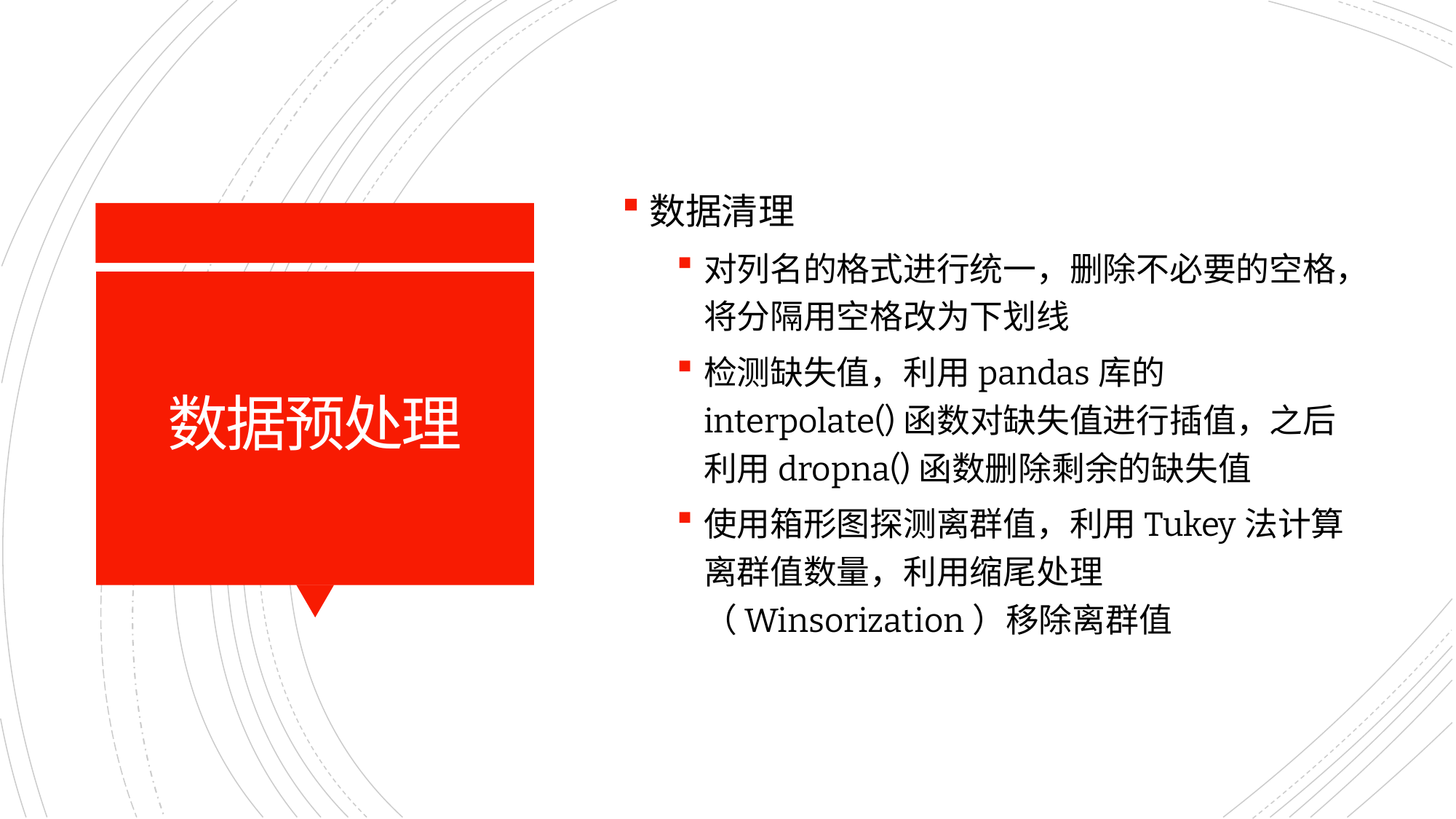

数据清理
对列名的格式进行统一，删除不必要的空格，将分隔用空格改为下划线
检测缺失值，利用pandas库的interpolate()函数对缺失值进行插值，之后利用dropna()函数删除剩余的缺失值
使用箱形图探测离群值，利用Tukey法计算离群值数量，利用缩尾处理（Winsorization）移除离群值
# 数据预处理